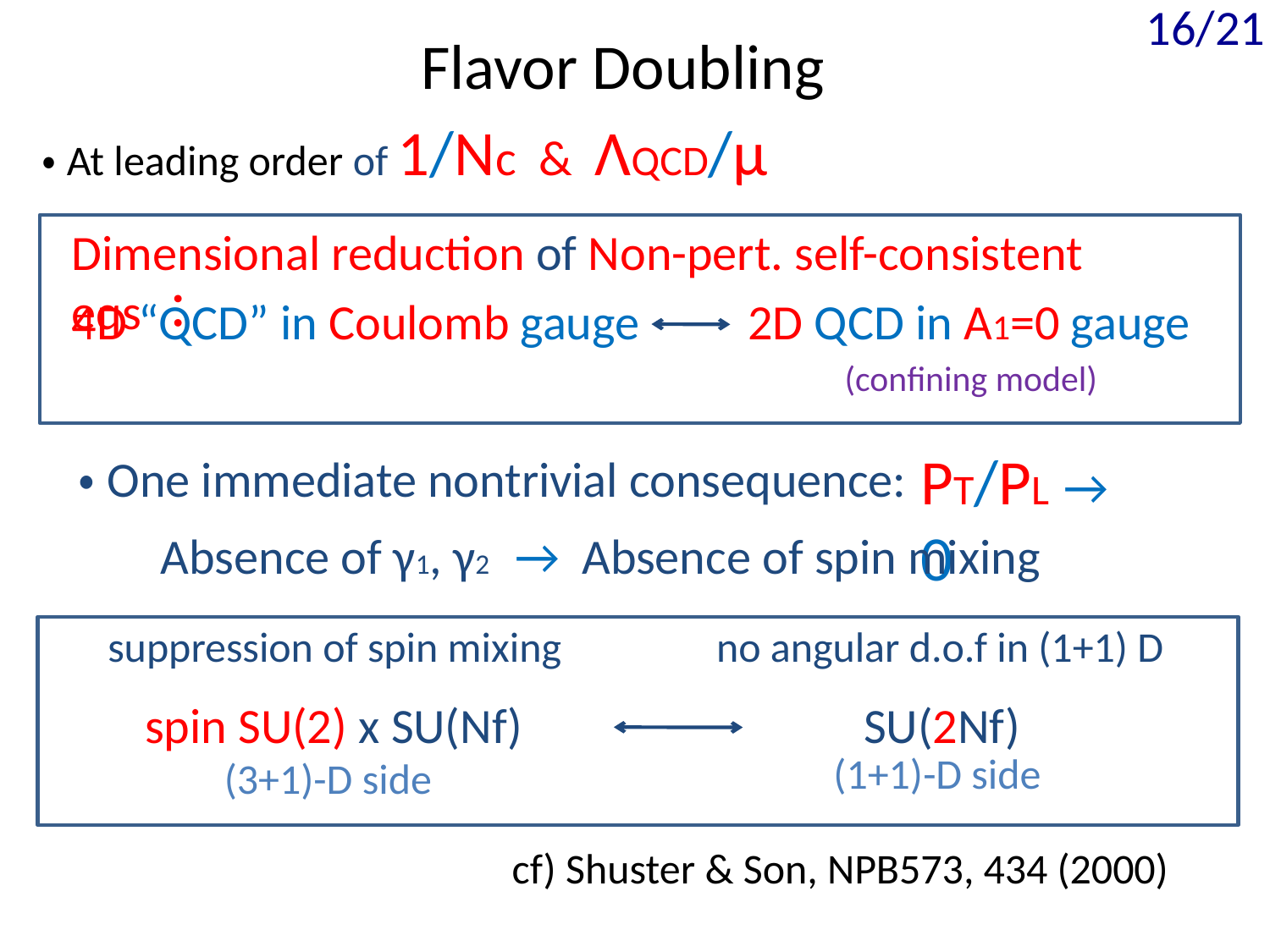

16/21
Flavor Doubling
・At leading order of 1/Nc  &  ΛQCD/μ

Dimensional reduction of Non-pert. self-consistent eqs：
4D “QCD” in Coulomb gauge
2D QCD in A1=0 gauge
(confining model)
PT/PL → 0
・One immediate nontrivial consequence:
Absence of γ1, γ2    →  Absence of spin mixing
suppression of spin mixing
no angular d.o.f in (1+1) D
 SU(2Nf)
(1+1)-D side

spin SU(2) x SU(Nf)
(3+1)-D side
cf) Shuster & Son, NPB573, 434 (2000)